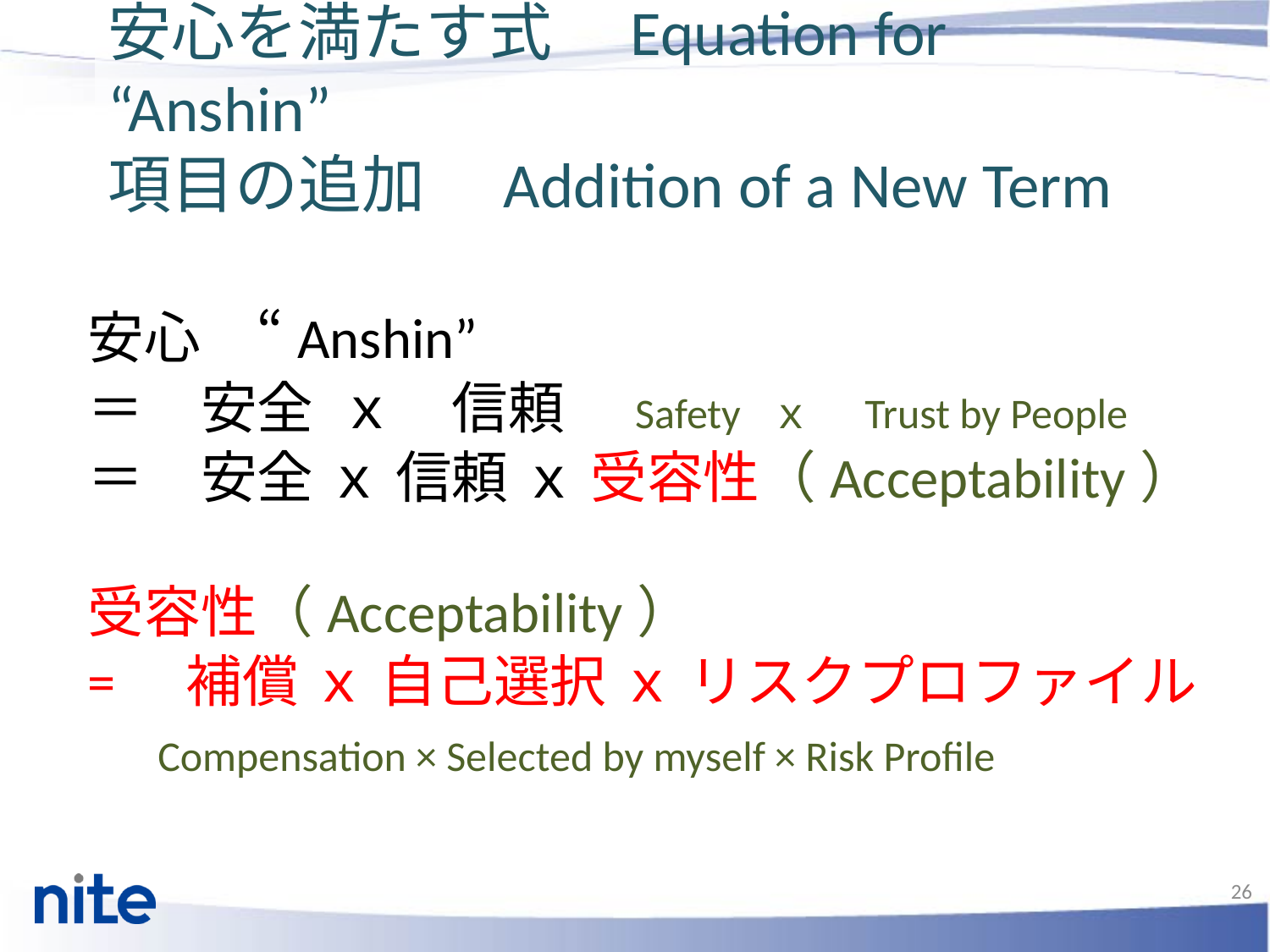

安心を満たす式　Equation for “Anshin”
項目の追加　Addition of a New Term

安心　“Anshin”
＝　安全  ｘ　信頼　Safety  ｘ　Trust by People
＝　安全 ｘ 信頼 ｘ 受容性（Acceptability）

受容性（Acceptability）
=　補償 ｘ 自己選択 ｘ リスクプロファイル
　Compensation × Selected by myself × Risk Profile

26